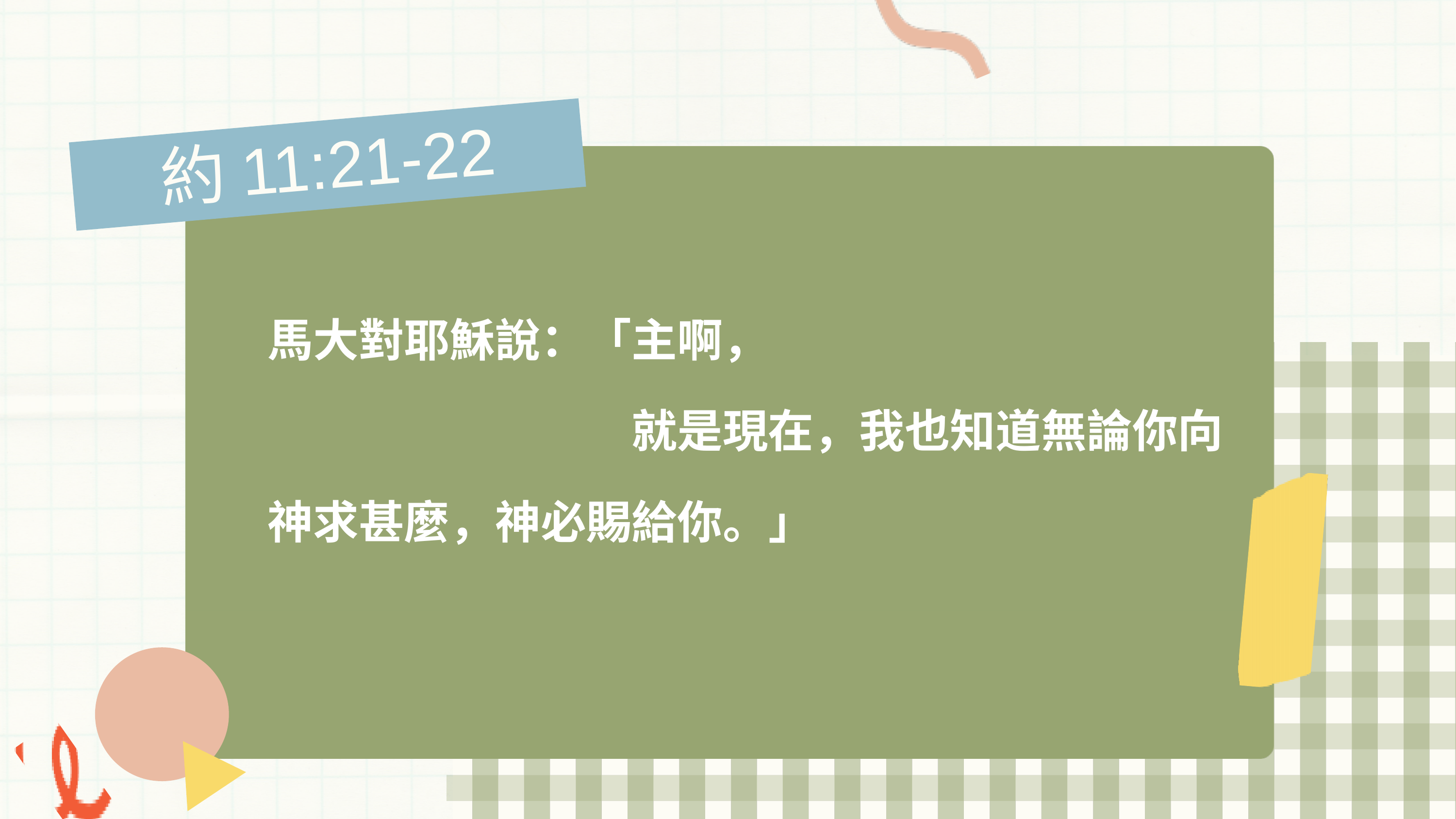

約11:21-22

馬大對耶穌說：「主啊，如果你早在這裡，我的兄弟就不會死了！就是現在，我也知道無論你向神求甚麼，神必賜給你。」